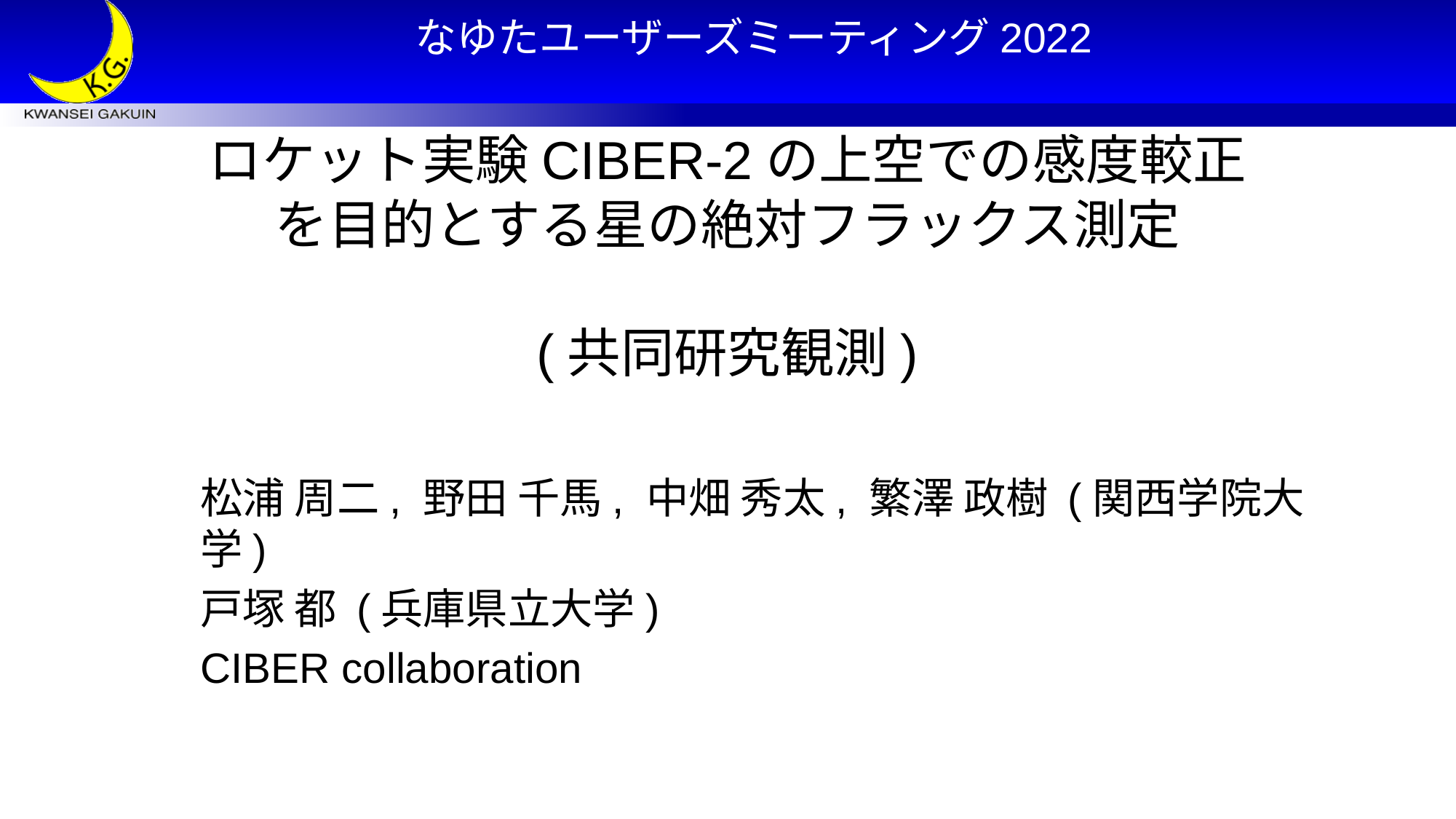

# なゆたユーザーズミーティング2022 ロケット実験CIBER-2の上空での感度較正を目的とする星の絶対フラックス測定 (共同研究観測)
松浦 周二, 野田 千馬, 中畑 秀太, 繁澤 政樹 (関西学院大学)
戸塚 都 (兵庫県立大学)
CIBER collaboration